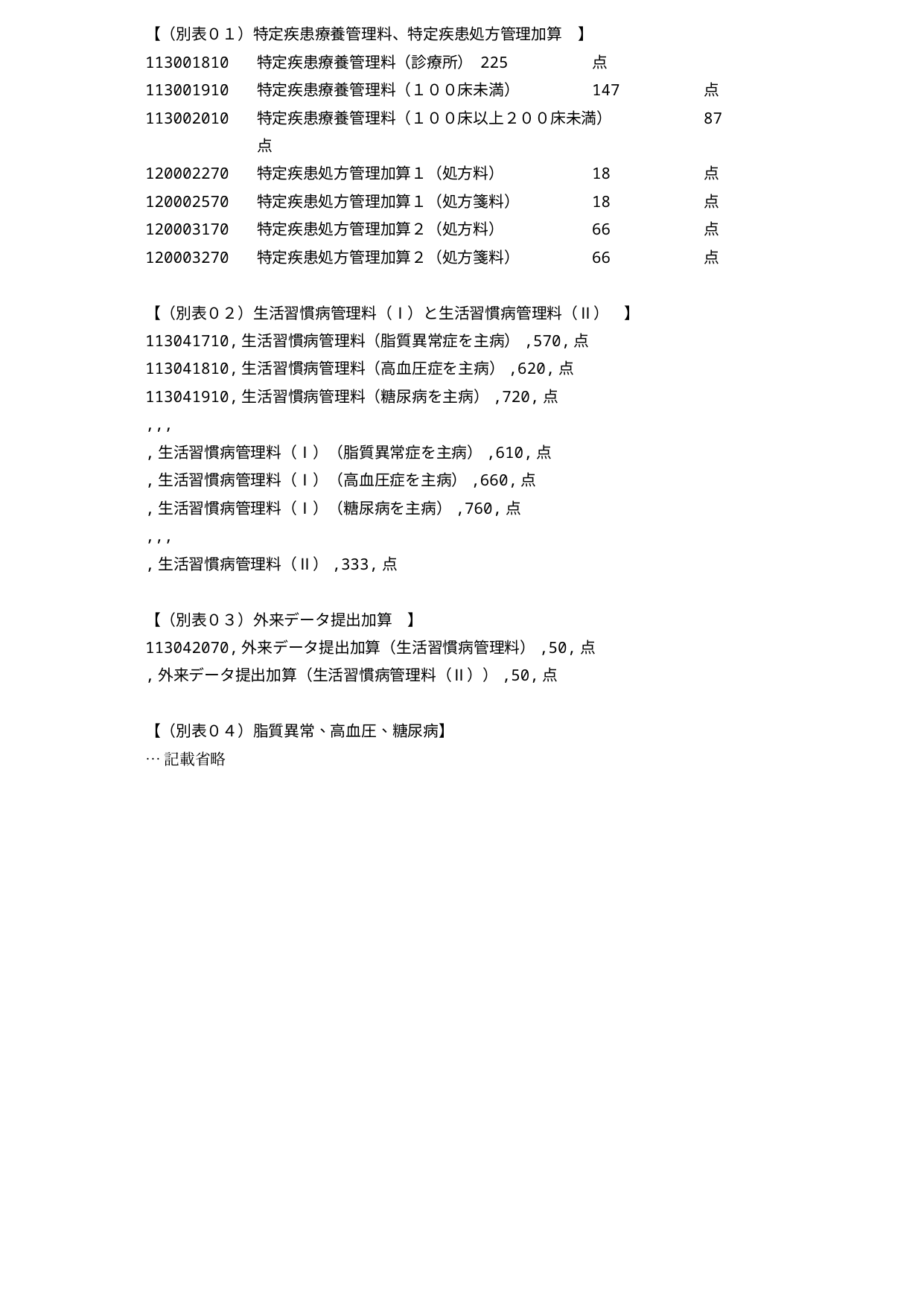

【（別表０１）特定疾患療養管理料、特定疾患処方管理加算　】
113001810	特定疾患療養管理料（診療所）	225	点
113001910	特定疾患療養管理料（１００床未満）	147	点
113002010	特定疾患療養管理料（１００床以上２００床未満）	87	点
120002270	特定疾患処方管理加算１（処方料）	18	点
120002570	特定疾患処方管理加算１（処方箋料）	18	点
120003170	特定疾患処方管理加算２（処方料）	66	点
120003270	特定疾患処方管理加算２（処方箋料）	66	点

【（別表０２）生活習慣病管理料（Ⅰ）と生活習慣病管理料（Ⅱ）　】
113041710,生活習慣病管理料（脂質異常症を主病）,570,点
113041810,生活習慣病管理料（高血圧症を主病）,620,点
113041910,生活習慣病管理料（糖尿病を主病）,720,点
,,,
,生活習慣病管理料（Ⅰ）（脂質異常症を主病）,610,点
,生活習慣病管理料（Ⅰ）（高血圧症を主病）,660,点
,生活習慣病管理料（Ⅰ）（糖尿病を主病）,760,点
,,,
,生活習慣病管理料（Ⅱ）,333,点

【（別表０３）外来データ提出加算　】
113042070,外来データ提出加算（生活習慣病管理料）,50,点
,外来データ提出加算（生活習慣病管理料（Ⅱ））,50,点

【（別表０４）脂質異常、高血圧、糖尿病】
…記載省略